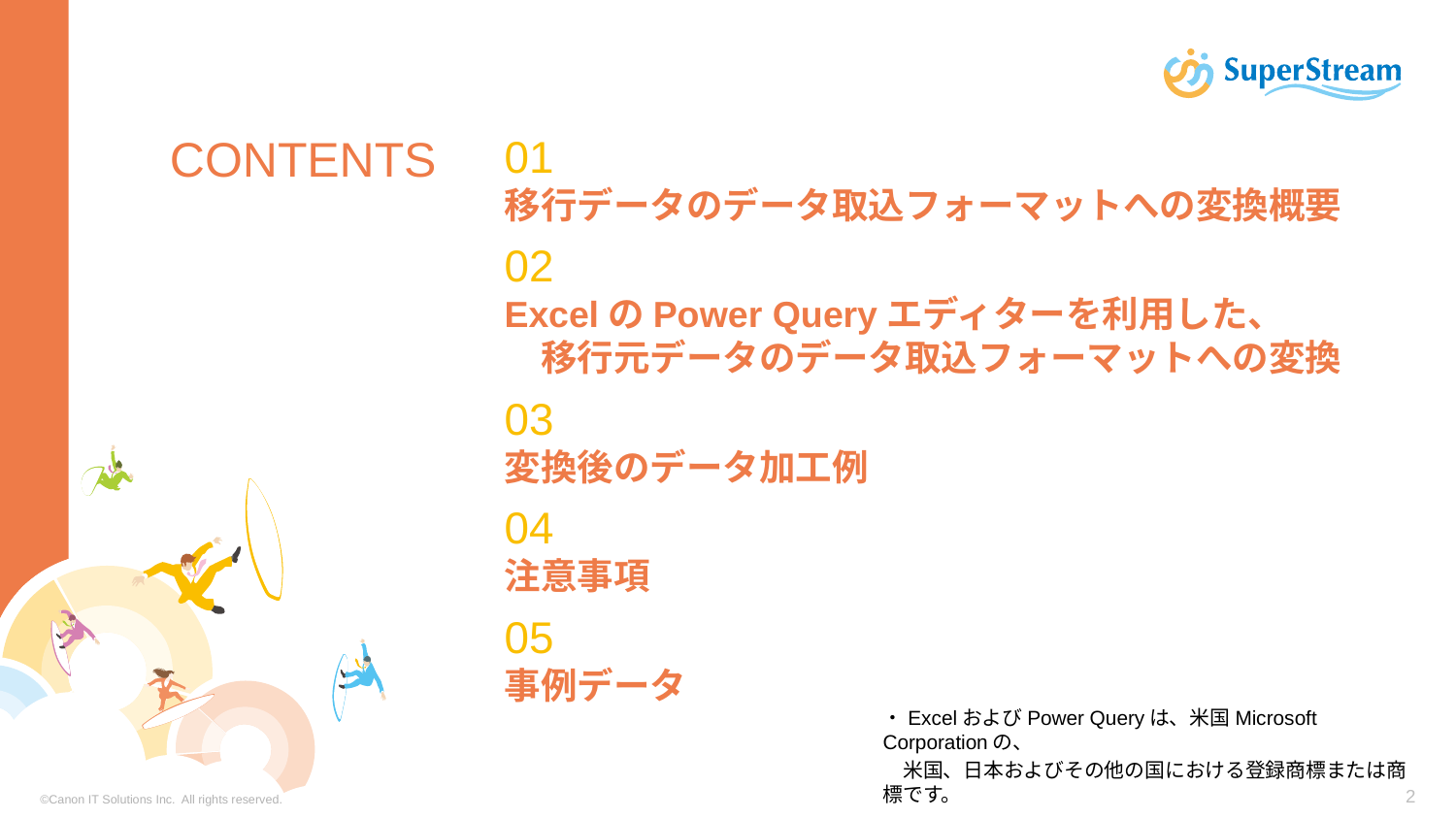

CONTENTS

01
移行データのデータ取込フォーマットへの変換概要
02
ExcelのPower Queryエディターを利用した、
　移行元データのデータ取込フォーマットへの変換
03
変換後のデータ加工例
04
注意事項
05
事例データ
・ExcelおよびPower Queryは、米国Microsoft Corporationの、
　米国、日本およびその他の国における登録商標または商標です。
©Canon IT Solutions Inc.  All rights reserved.
2